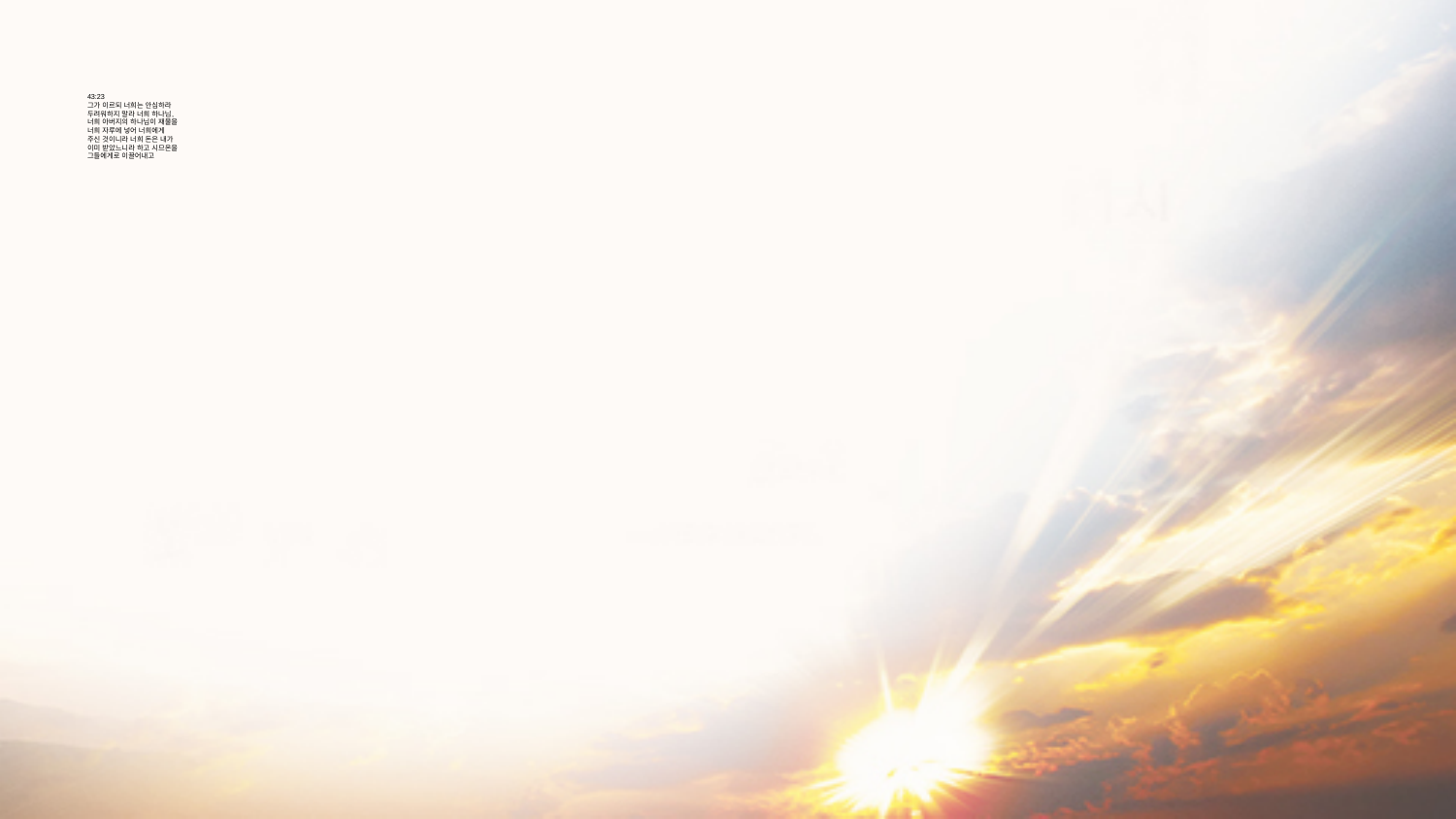

# 43:23 그가 이르되 너희는 안심하라 두려워하지 말라 너희 하나님, 너희 아버지의 하나님이 재물을 너희 자루에 넣어 너희에게 주신 것이니라 너희 돈은 내가 이미 받았느니라 하고 시므온을 그들에게로 이끌어내고